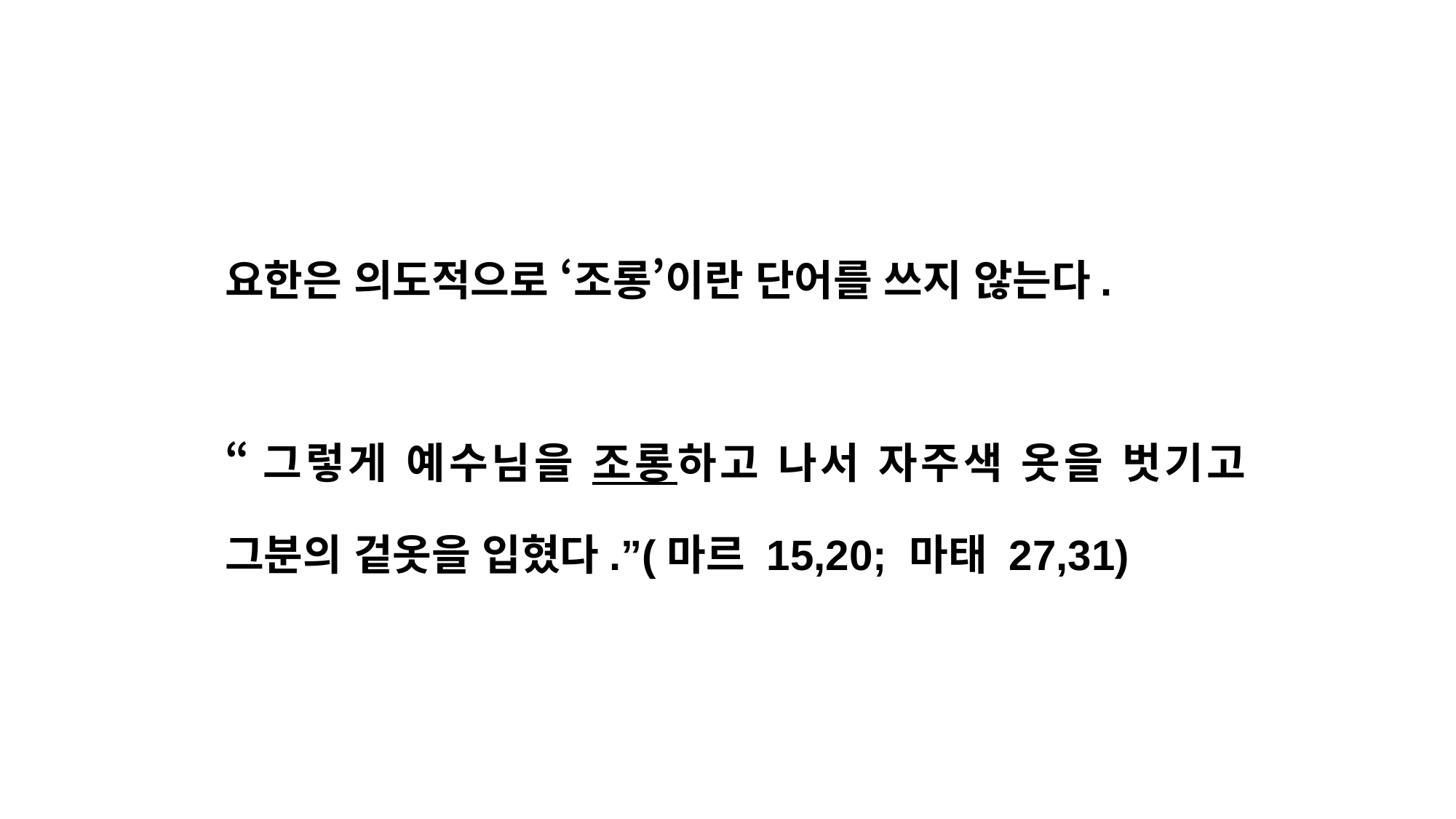

요한은 의도적으로 ‘조롱’이란 단어를 쓰지 않는다.

“그렇게 예수님을 조롱하고 나서 자주색 옷을 벗기고 그분의 겉옷을 입혔다.”(마르 15,20; 마태 27,31)